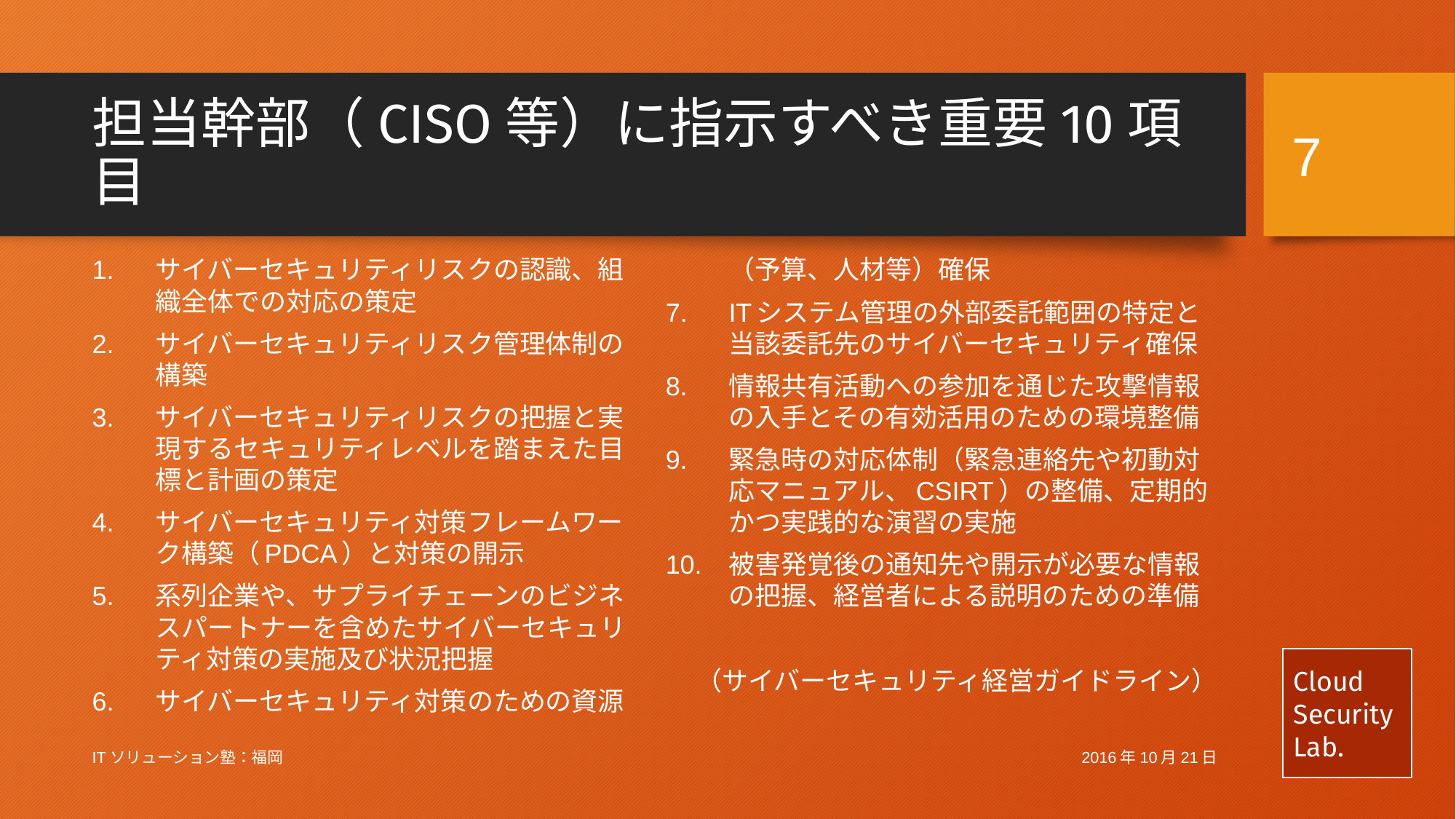

7
# 担当幹部（CISO等）に指示すべき重要10項目
サイバーセキュリティリスクの認識、組織全体での対応の策定
サイバーセキュリティリスク管理体制の構築
サイバーセキュリティリスクの把握と実現するセキュリティレベルを踏まえた目標と計画の策定
サイバーセキュリティ対策フレームワーク構築（PDCA）と対策の開示
系列企業や、サプライチェーンのビジネスパートナーを含めたサイバーセキュリティ対策の実施及び状況把握
サイバーセキュリティ対策のための資源（予算、人材等）確保
ITシステム管理の外部委託範囲の特定と当該委託先のサイバーセキュリティ確保
情報共有活動への参加を通じた攻撃情報の入手とその有効活用のための環境整備
緊急時の対応体制（緊急連絡先や初動対応マニュアル、CSIRT）の整備、定期的かつ実践的な演習の実施
被害発覚後の通知先や開示が必要な情報の把握、経営者による説明のための準備

（サイバーセキュリティ経営ガイドライン）
2016年10月21日
ITソリューション塾：福岡